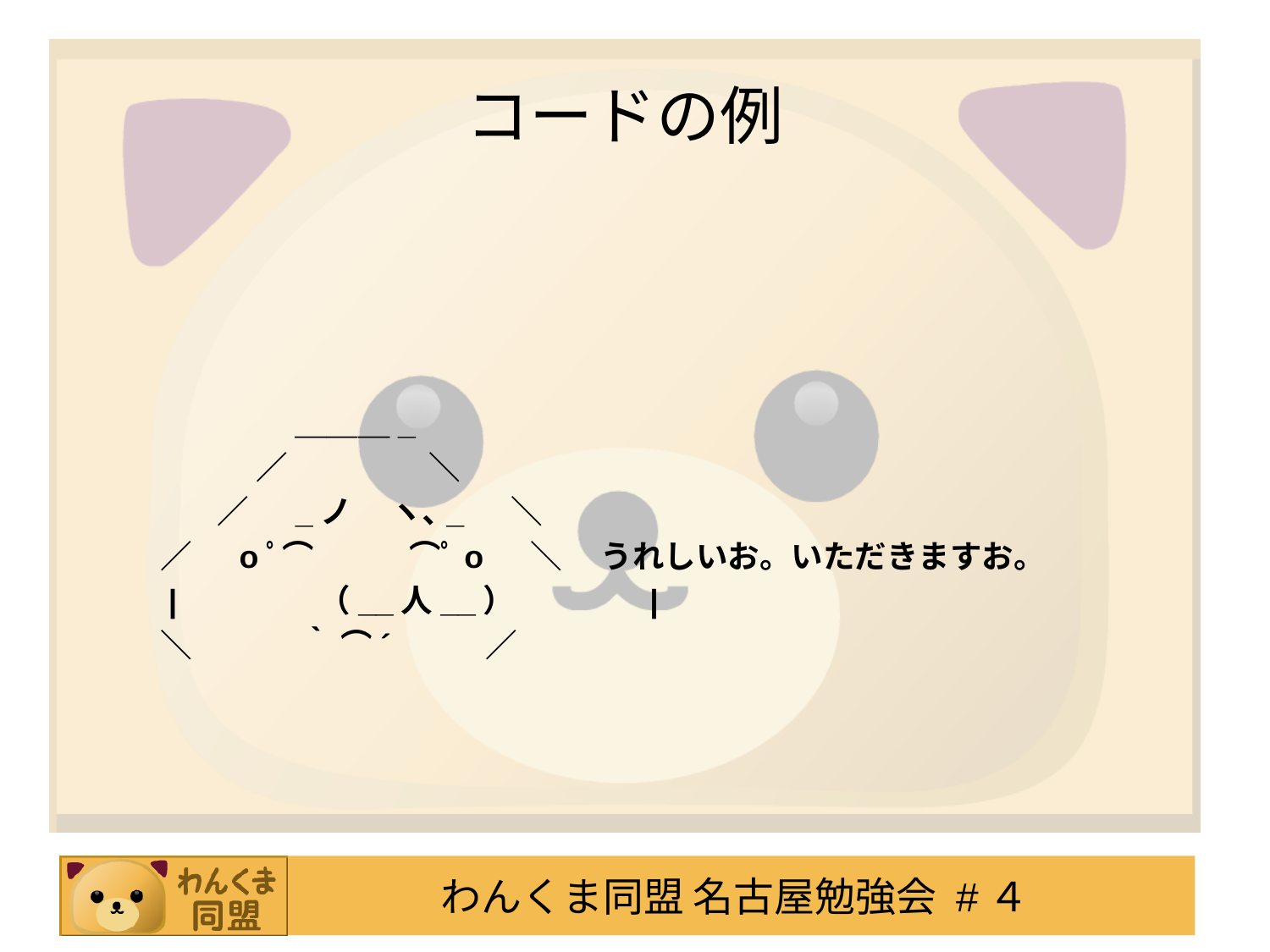

# コードの例
　 　 　　　＿＿＿_
　 　　　／　　 　 　＼
　　　／　 _ノ 　ヽ､_　 ＼
　 ／ 　oﾟ⌒　　　⌒ﾟo　 ＼ 　うれしいお。いただきますお。
　 |　　　　 （__人__）　　　　|
　 ＼　　 　 ｀ ⌒´ 　 　 ／